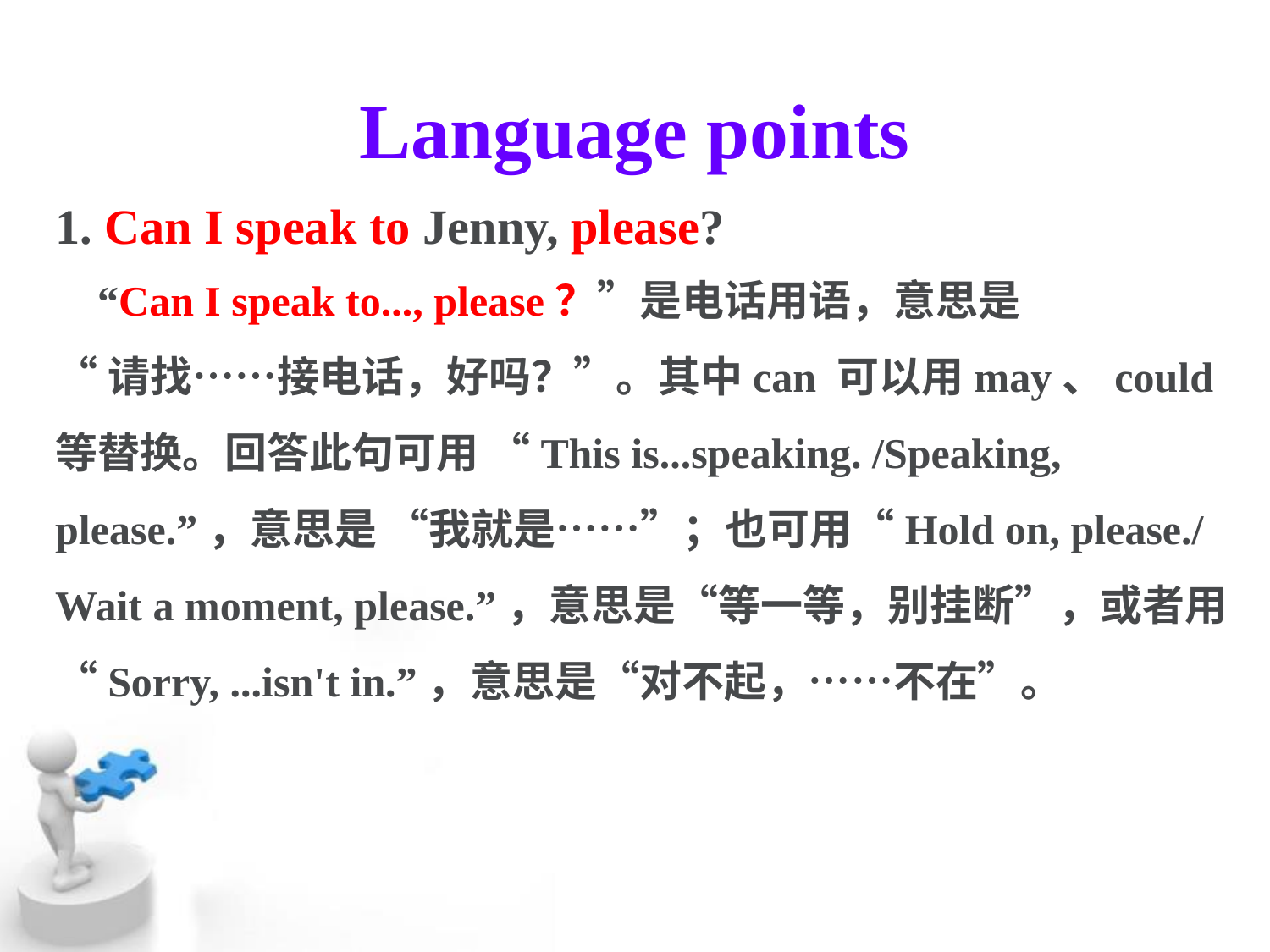

Language points
1. Can I speak to Jenny, please?
    “Can I speak to..., please？”是电话用语，意思是
“请找……接电话，好吗？”。其中can 可以用may、could等替换。回答此句可用 “This is...speaking. /Speaking, please.”，意思是 “我就是……”；也可用“Hold on, please./ Wait a moment, please.”，意思是“等一等，别挂断”，或者用“Sorry, ...isn't in.”，意思是“对不起，……不在”。